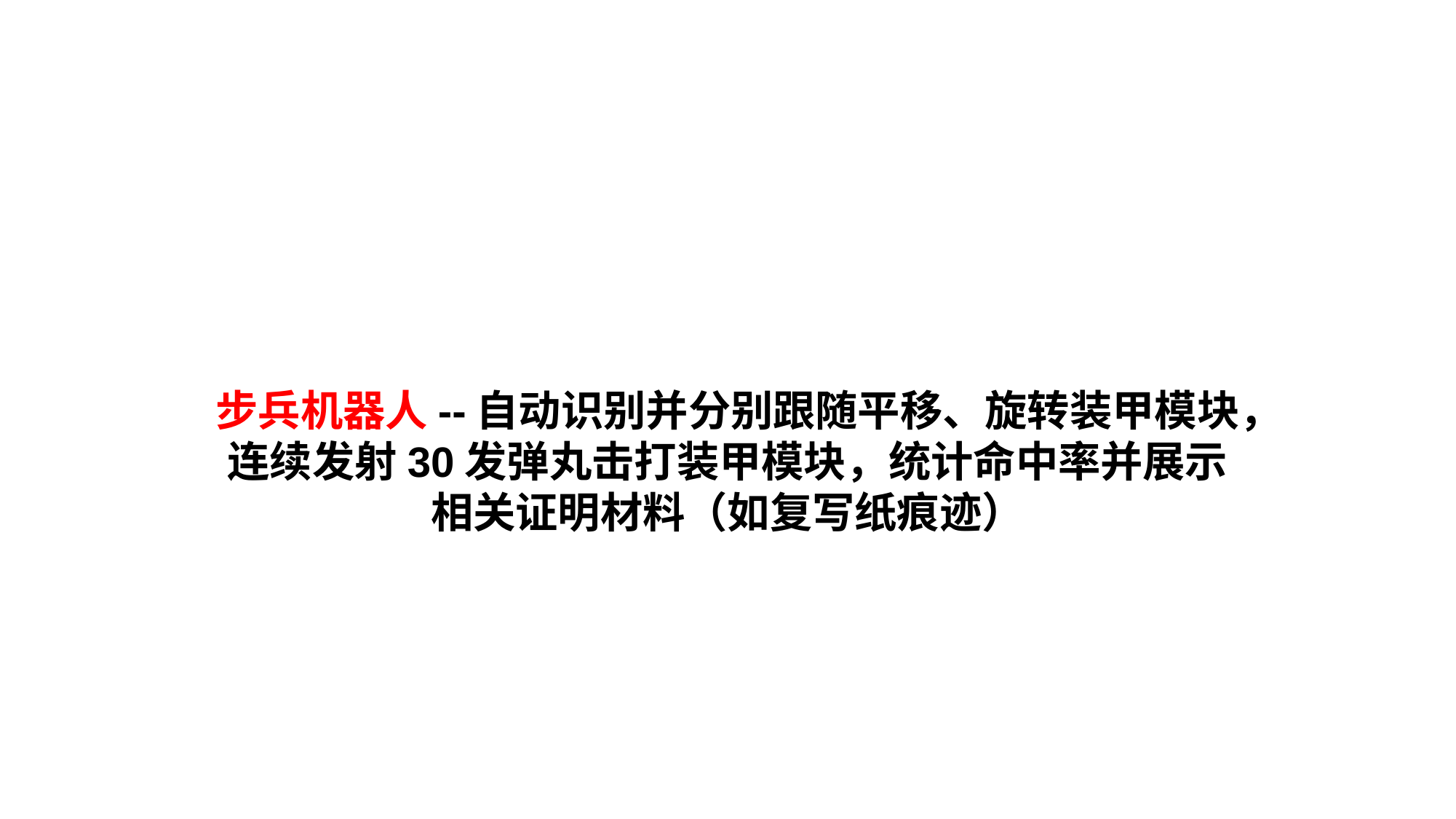

步兵机器人--自动识别并分别跟随平移、旋转装甲模块，连续发射30发弹丸击打装甲模块，统计命中率并展示相关证明材料（如复写纸痕迹）